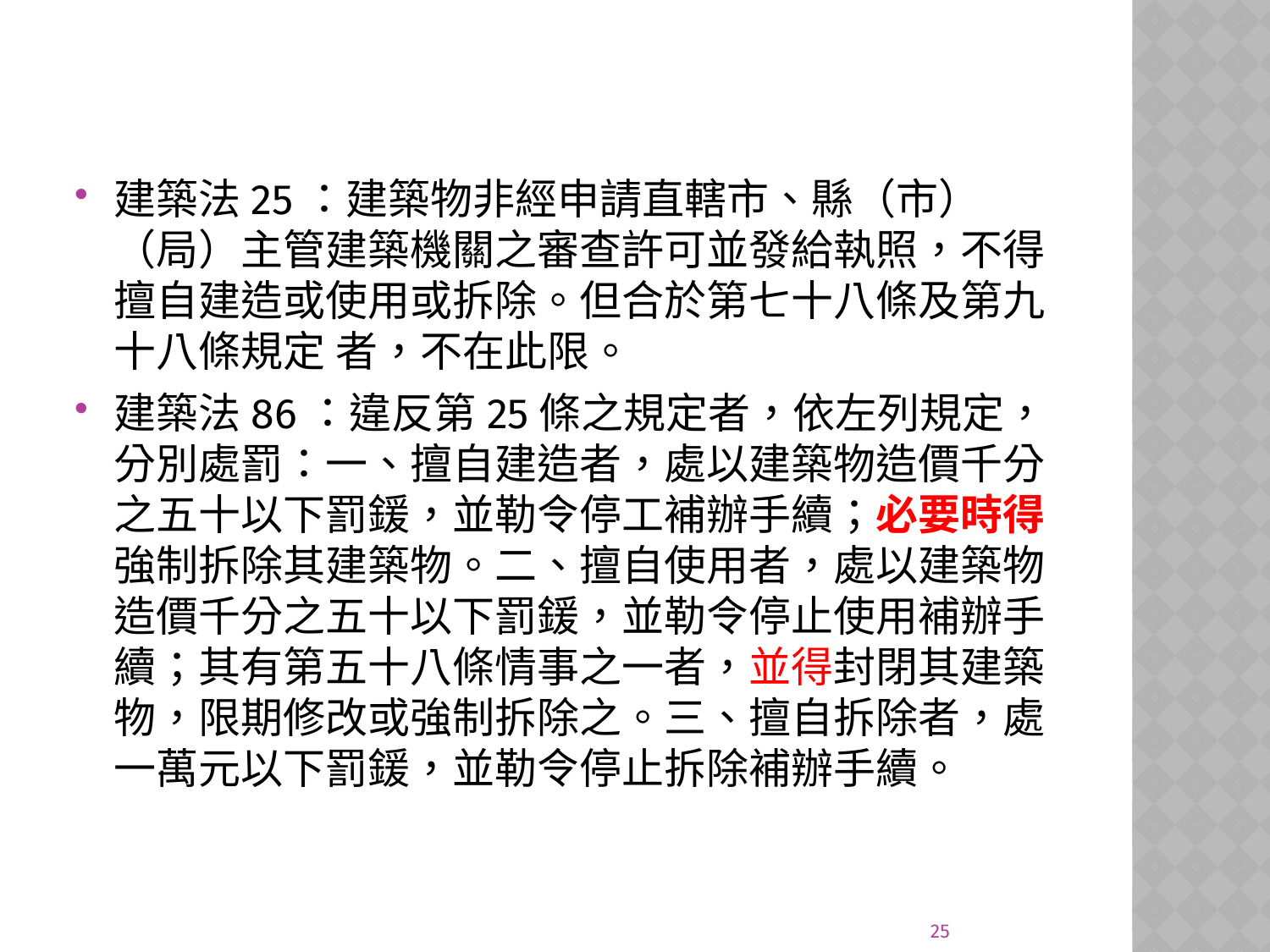

#
建築法25：建築物非經申請直轄市、縣（市）（局）主管建築機關之審查許可並發給執照，不得擅自建造或使用或拆除。但合於第七十八條及第九十八條規定 者，不在此限。
建築法86：違反第25條之規定者，依左列規定，分別處罰：一、擅自建造者，處以建築物造價千分之五十以下罰鍰，並勒令停工補辦手續；必要時得強制拆除其建築物。二、擅自使用者，處以建築物造價千分之五十以下罰鍰，並勒令停止使用補辦手續；其有第五十八條情事之一者，並得封閉其建築物，限期修改或強制拆除之。三、擅自拆除者，處一萬元以下罰鍰，並勒令停止拆除補辦手續。

25